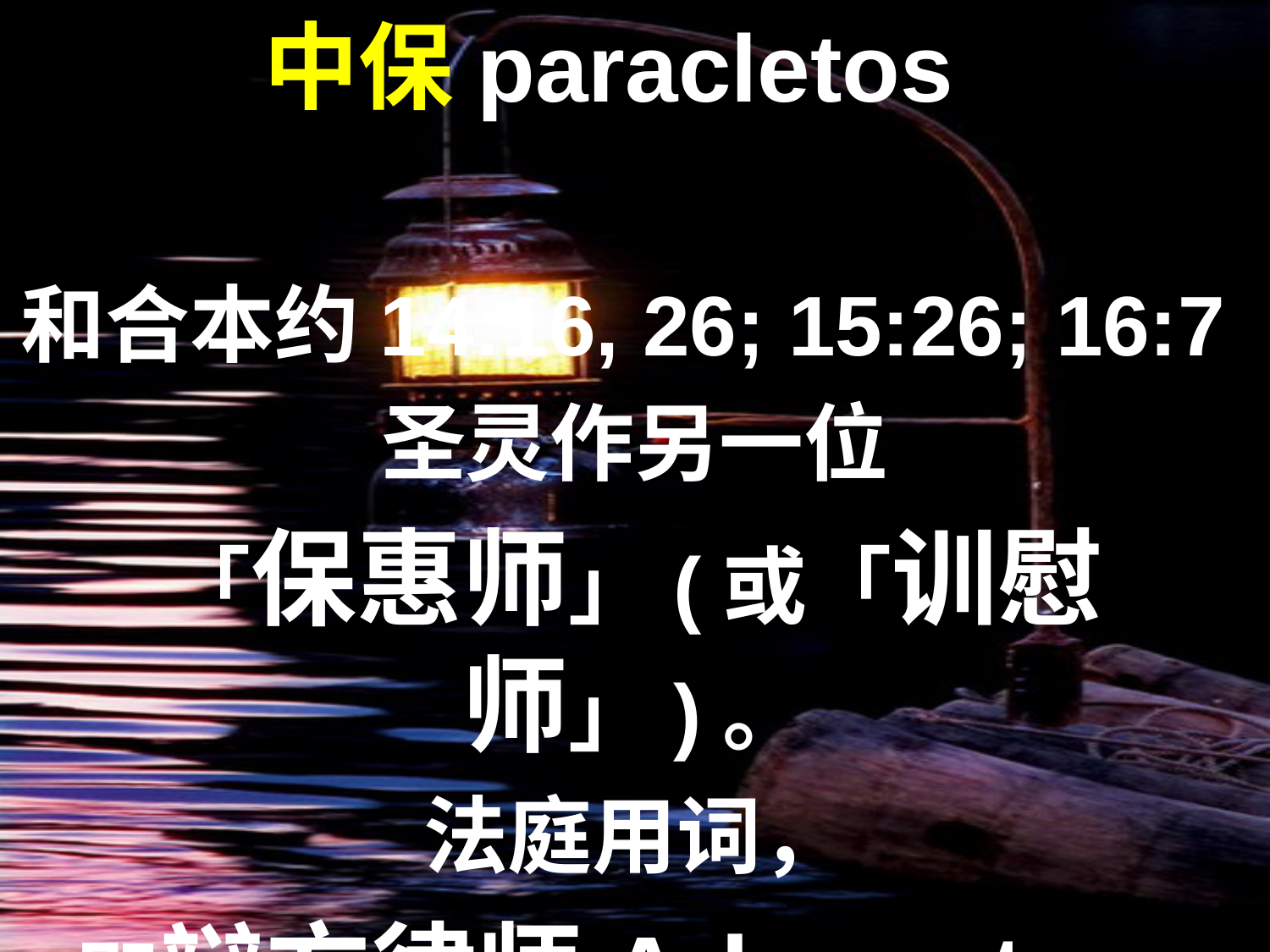

中保paracletos

和合本约14:16, 26; 15:26; 16:7
圣灵作另一位
「保惠师」(或「训慰师」)。
法庭用词，
即辩方律师Advocate。